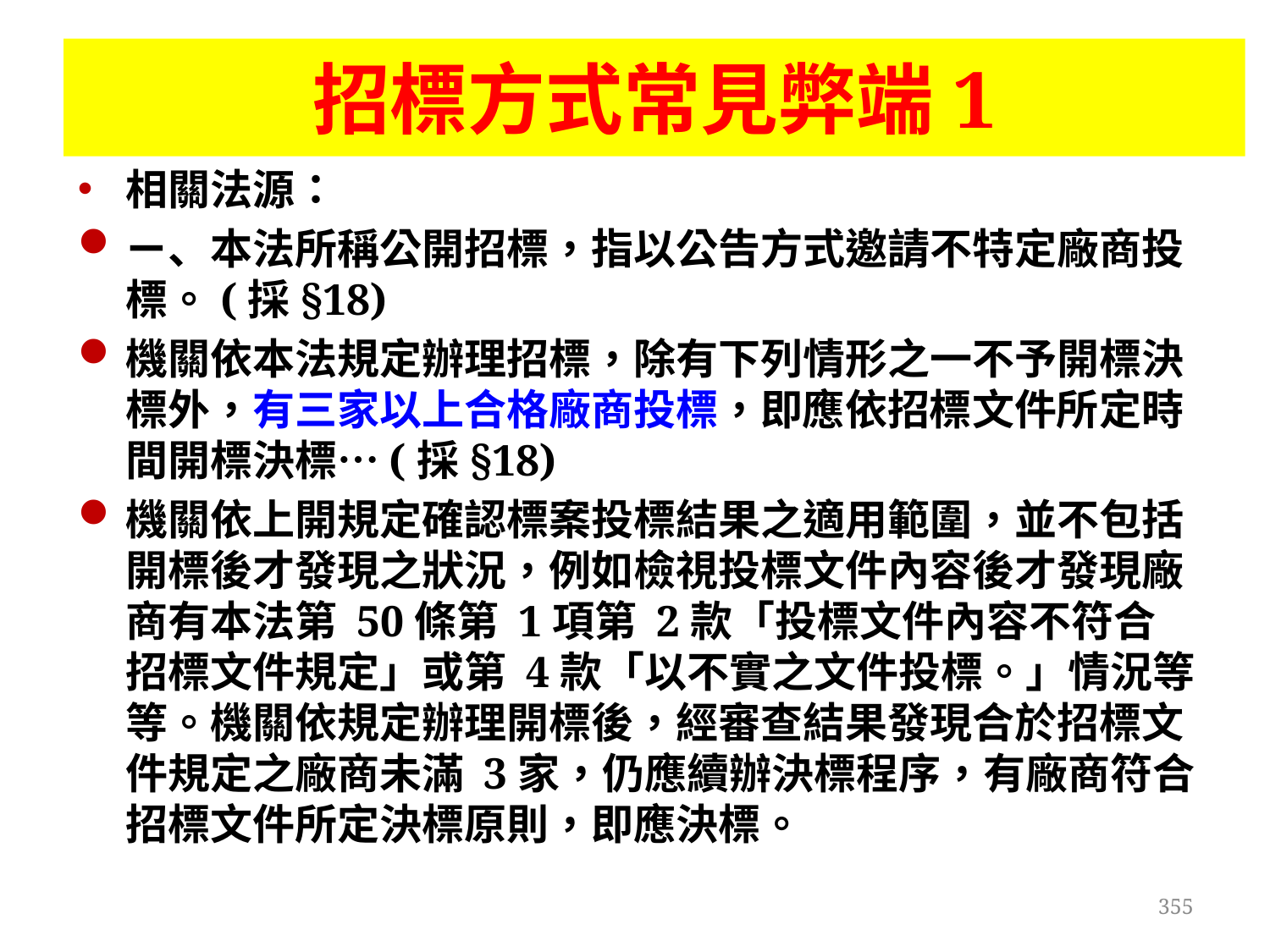

招標方式常見弊端1
相關法源：
ㄧ、本法所稱公開招標，指以公告方式邀請不特定廠商投標。(採§18)
機關依本法規定辦理招標，除有下列情形之一不予開標決標外，有三家以上合格廠商投標，即應依招標文件所定時間開標決標…(採§18)
機關依上開規定確認標案投標結果之適用範圍，並不包括開標後才發現之狀況，例如檢視投標文件內容後才發現廠商有本法第 50條第 1項第 2款「投標文件內容不符合招標文件規定」或第 4款「以不實之文件投標。」情況等等。機關依規定辦理開標後，經審查結果發現合於招標文件規定之廠商未滿 3家，仍應續辦決標程序，有廠商符合招標文件所定決標原則，即應決標。
355